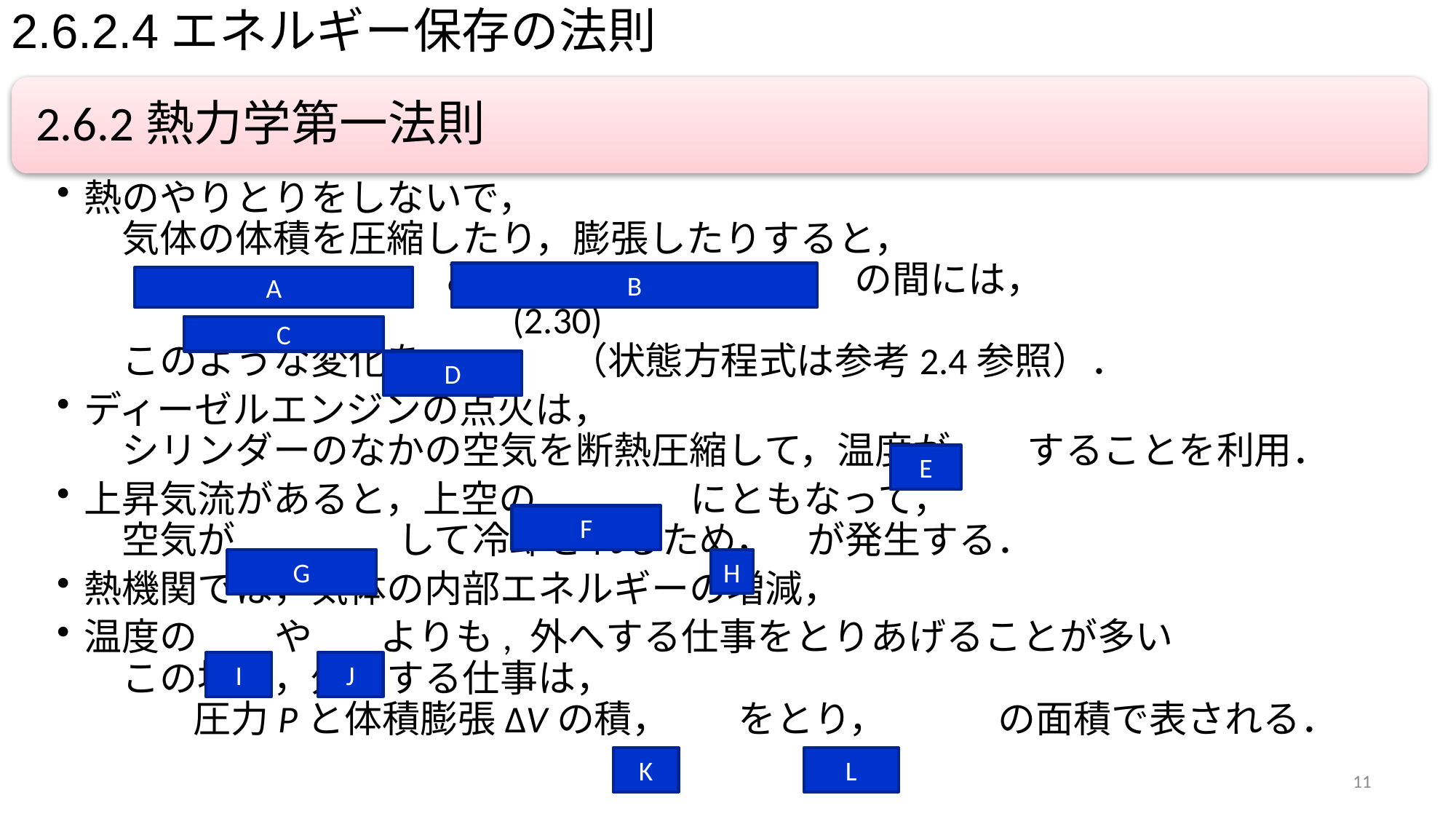

# 2.6.2.4エネルギー保存の法則
2.6.2熱力学第一法則
熱のやりとりをしないで，
　気体の体積を圧縮したり，膨張したりすると，
　　                                 と                                            の間には，
	                       　　　(2.30)
　このような変化を                 （状態方程式は参考2.4参照）．
ディーゼルエンジンの点火は，
　シリンダーのなかの空気を断熱圧縮して，温度が         することを利用．
上昇気流があると，上空の                  にともなって，
　空気が                   して冷却されるため，    が発生する．
熱機関では，気体の内部エネルギーの増減，
温度の         や        よりも, 外へする仕事をとりあげることが多い
　この場合，外へする仕事は，
	圧力Pと体積膨張ΔVの積，        をとり，             の面積で表される．

B
A
C
D
E
F
H
G
I
J
K
L
11